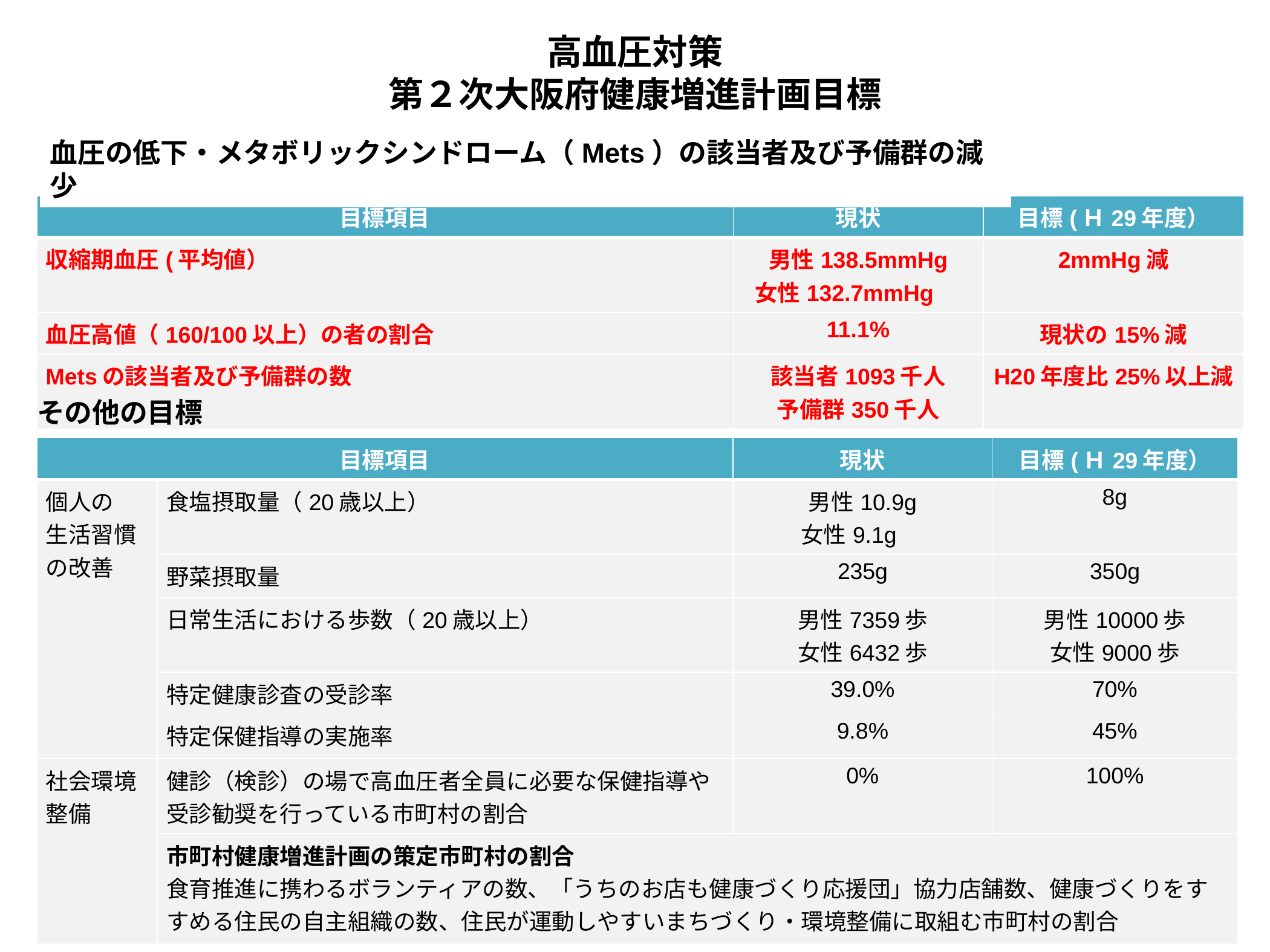

# 高血圧対策 第２次大阪府健康増進計画目標
血圧の低下・メタボリックシンドローム（Mets）の該当者及び予備群の減少
| 目標項目 | 現状 | 目標(Ｈ29年度） |
| --- | --- | --- |
| 収縮期血圧(平均値） | 男性138.5mmHg 女性132.7mmHg | 2mmHg減 |
| 血圧高値（160/100以上）の者の割合 | 11.1% | 現状の15%減 |
| Metsの該当者及び予備群の数 | 該当者1093千人 予備群350千人 | H20年度比25%以上減 |
その他の目標
| 目標項目 |  | 現状 | 目標(Ｈ29年度） |
| --- | --- | --- | --- |
| 個人の 生活習慣の改善 | 食塩摂取量（20歳以上） | 男性10.9g 女性9.1g | 8g |
|  | 野菜摂取量 | 235g | 350g |
|  | 日常生活における歩数（20歳以上） | 男性7359歩 女性6432歩 | 男性10000歩 女性9000歩 |
|  | 特定健康診査の受診率 | 39.0% | 70% |
|  | 特定保健指導の実施率 | 9.8% | 45% |
| 社会環境 整備 | 健診（検診）の場で高血圧者全員に必要な保健指導や受診勧奨を行っている市町村の割合 | 0% | 100% |
|  | 市町村健康増進計画の策定市町村の割合 食育推進に携わるボランティアの数、「うちのお店も健康づくり応援団」協力店舗数、健康づくりをすすめる住民の自主組織の数、住民が運動しやすいまちづくり・環境整備に取組む市町村の割合 |  |  |